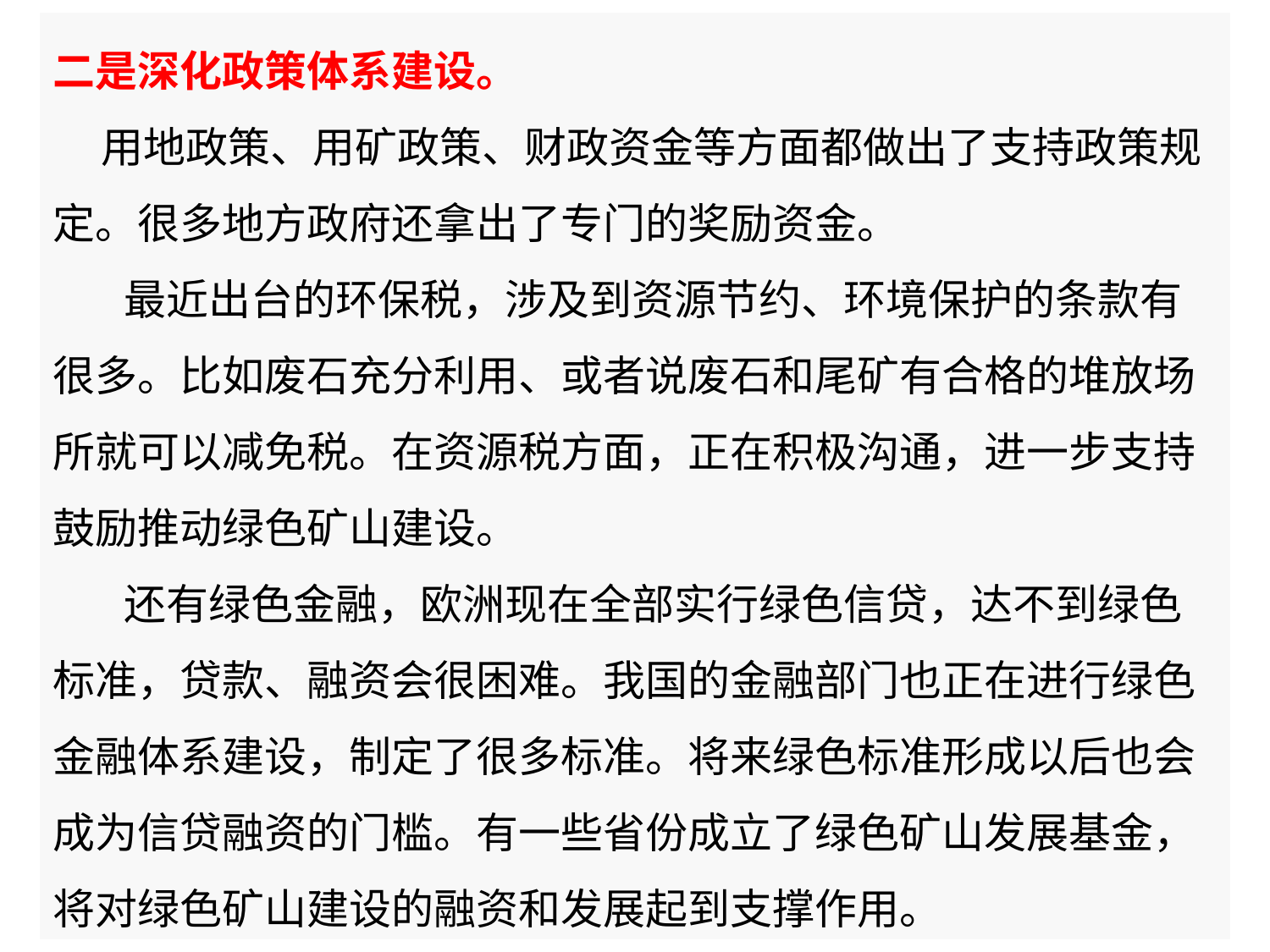

二是深化政策体系建设。
    用地政策、用矿政策、财政资金等方面都做出了支持政策规定。很多地方政府还拿出了专门的奖励资金。
  最近出台的环保税，涉及到资源节约、环境保护的条款有很多。比如废石充分利用、或者说废石和尾矿有合格的堆放场所就可以减免税。在资源税方面，正在积极沟通，进一步支持鼓励推动绿色矿山建设。
  还有绿色金融，欧洲现在全部实行绿色信贷，达不到绿色标准，贷款、融资会很困难。我国的金融部门也正在进行绿色金融体系建设，制定了很多标准。将来绿色标准形成以后也会成为信贷融资的门槛。有一些省份成立了绿色矿山发展基金，将对绿色矿山建设的融资和发展起到支撑作用。